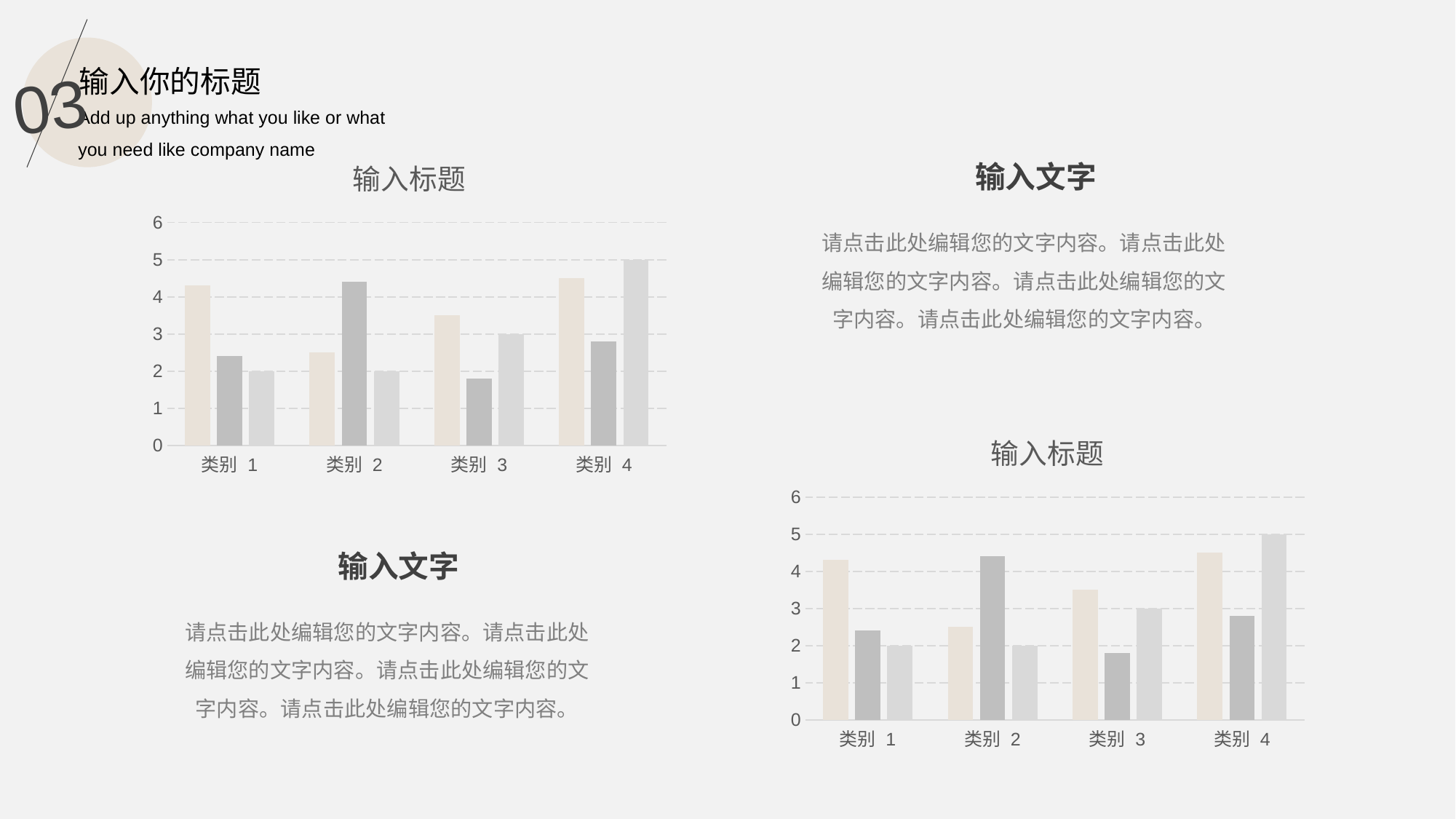

输入你的标题
03
Add up anything what you like or what you need like company name

### Chart: 输入标题

| Category | 系列 1 | 系列 2 | 系列 3 |
|---|---|---|---|
| 类别 1 | 4.3 | 2.4 | 2.0 |
| 类别 2 | 2.5 | 4.4 | 2.0 |
| 类别 3 | 3.5 | 1.8 | 3.0 |
| 类别 4 | 4.5 | 2.8 | 5.0 |
输入文字
请点击此处编辑您的文字内容。请点击此处编辑您的文字内容。请点击此处编辑您的文字内容。请点击此处编辑您的文字内容。

### Chart: 输入标题

| Category | 系列 1 | 系列 2 | 系列 3 |
|---|---|---|---|
| 类别 1 | 4.3 | 2.4 | 2.0 |
| 类别 2 | 2.5 | 4.4 | 2.0 |
| 类别 3 | 3.5 | 1.8 | 3.0 |
| 类别 4 | 4.5 | 2.8 | 5.0 |
输入文字
请点击此处编辑您的文字内容。请点击此处编辑您的文字内容。请点击此处编辑您的文字内容。请点击此处编辑您的文字内容。